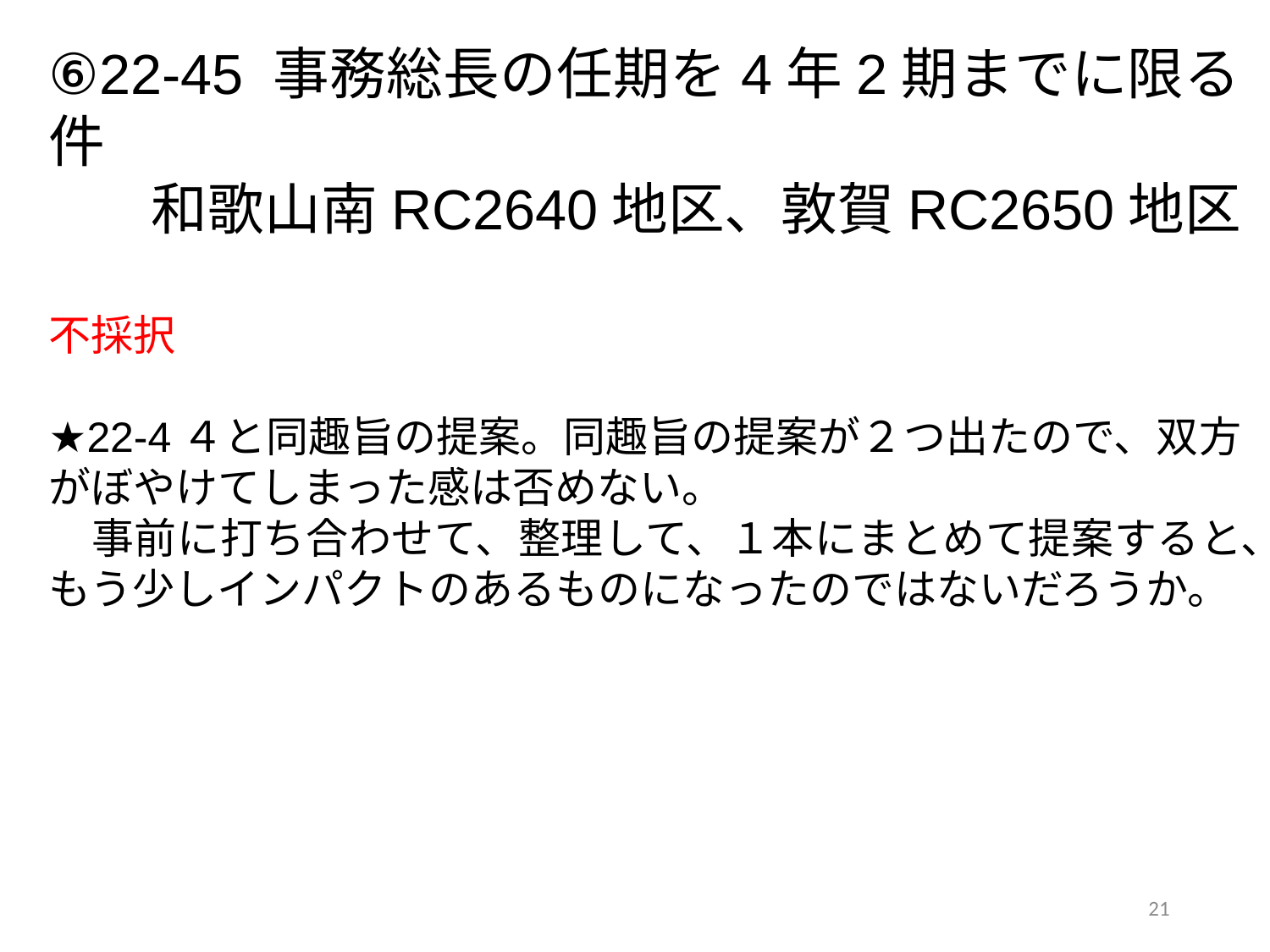

⑥22-45 事務総長の任期を4年2期までに限る件
和歌山南RC2640地区、敦賀RC2650地区

不採択

★22-4４と同趣旨の提案。同趣旨の提案が２つ出たので、双方がぼやけてしまった感は否めない。
　事前に打ち合わせて、整理して、１本にまとめて提案すると、もう少しインパクトのあるものになったのではないだろうか。

21